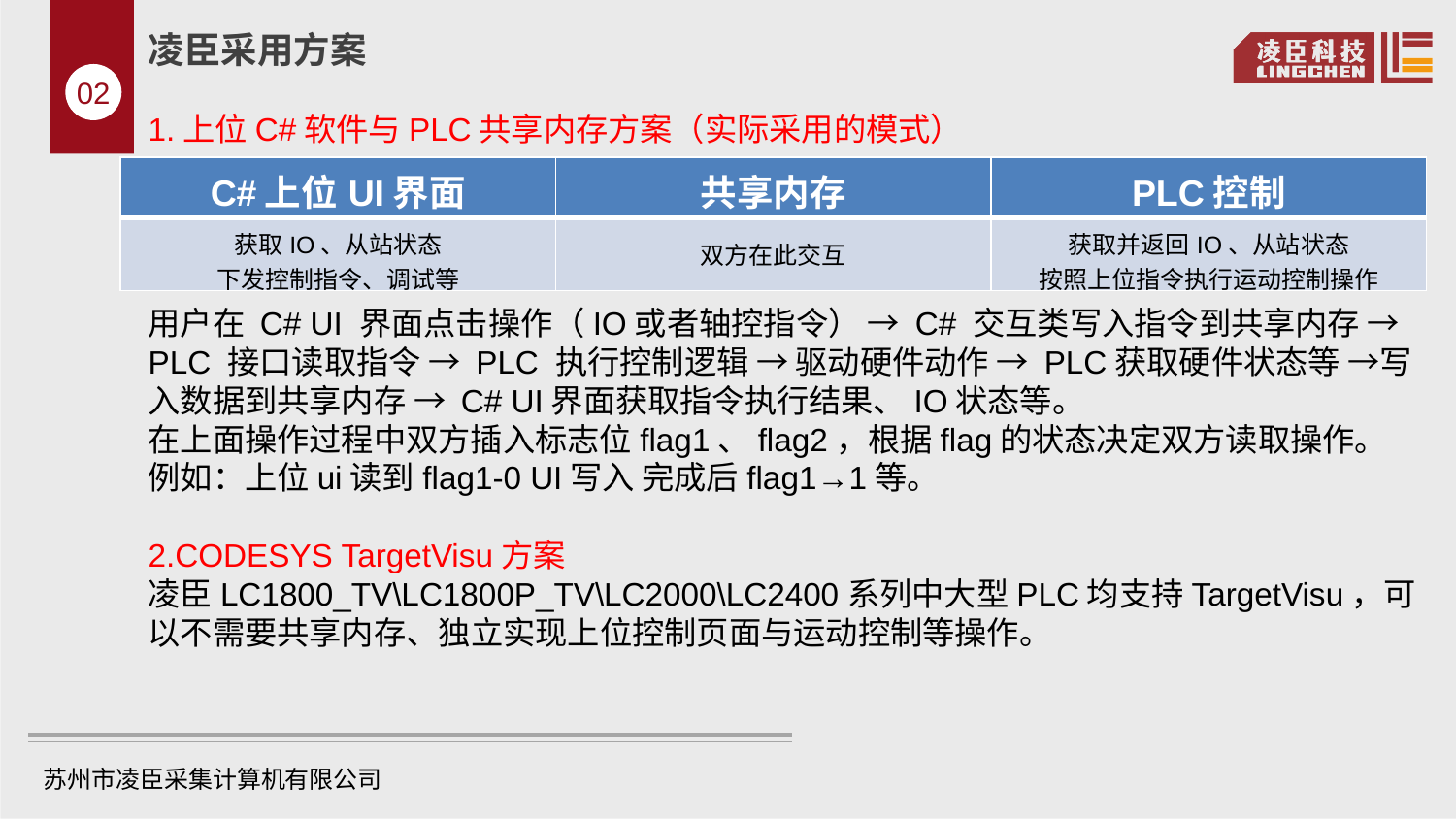

凌臣采用方案

1.上位C#软件与PLC共享内存方案（实际采用的模式）

用户在 C# UI 界面点击操作（IO或者轴控指令） → C# 交互类写入指令到共享内存 → PLC 接口读取指令 → PLC 执行控制逻辑 → 驱动硬件动作 → PLC获取硬件状态等 →写入数据到共享内存 → C# UI界面获取指令执行结果、IO状态等。
在上面操作过程中双方插入标志位flag1、flag2，根据flag的状态决定双方读取操作。
例如：上位ui读到flag1-0 UI写入 完成后flag1→1等。

2.CODESYS TargetVisu方案
凌臣LC1800_TV\LC1800P_TV\LC2000\LC2400系列中大型PLC均支持TargetVisu，可以不需要共享内存、独立实现上位控制页面与运动控制等操作。
02
| C#上位UI界面 | 共享内存 | PLC控制 |
| --- | --- | --- |
| 获取IO、从站状态 下发控制指令、调试等 | 双方在此交互 | 获取并返回IO、从站状态 按照上位指令执行运动控制操作 |